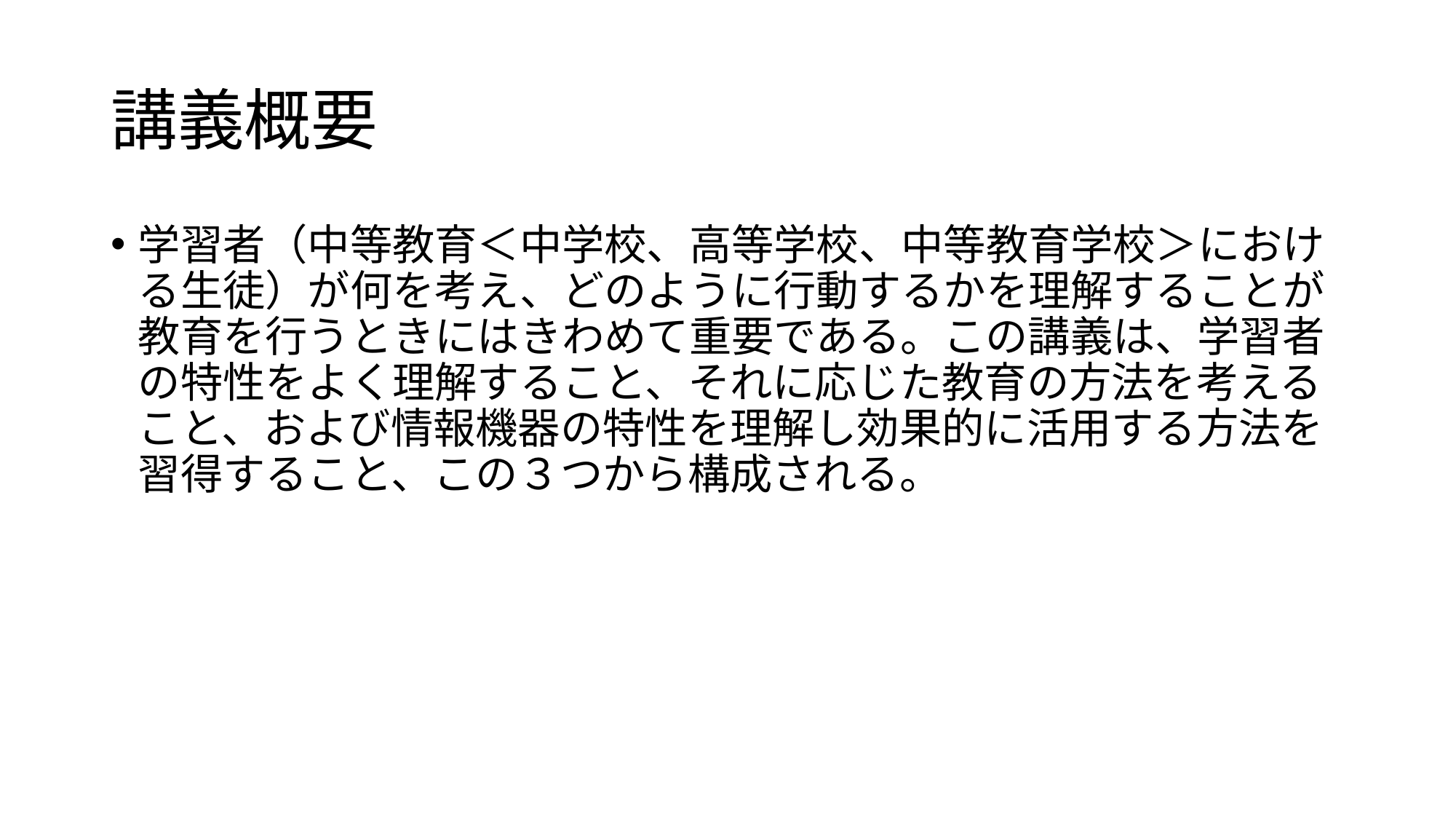

# 講義概要
学習者（中等教育＜中学校、高等学校、中等教育学校＞における生徒）が何を考え、どのように行動するかを理解することが教育を行うときにはきわめて重要である。この講義は、学習者の特性をよく理解すること、それに応じた教育の方法を考えること、および情報機器の特性を理解し効果的に活用する方法を習得すること、この３つから構成される。